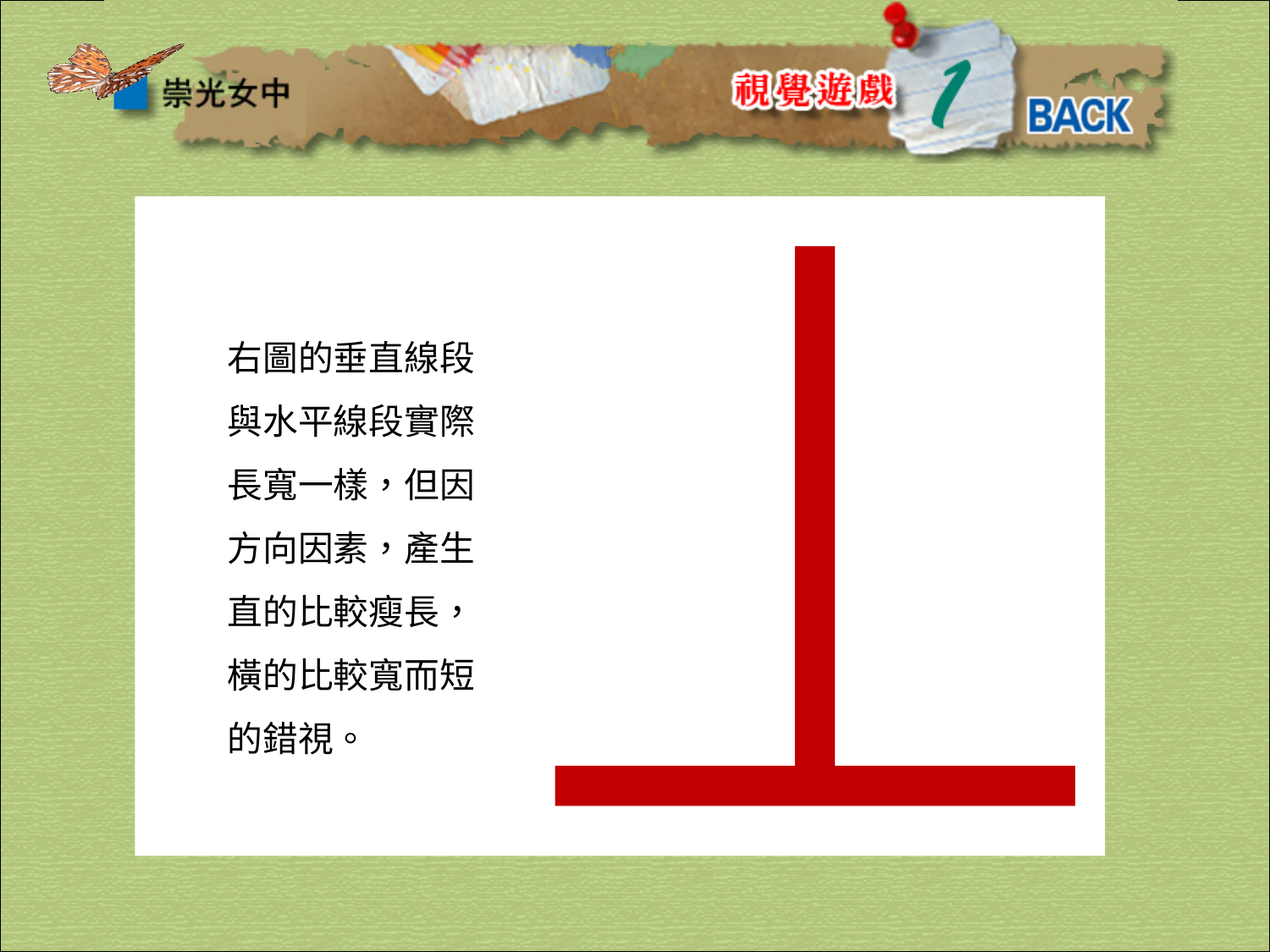

右圖的垂直線段與水平線段實際長寬一樣，但因方向因素，產生直的比較瘦長，橫的比較寬而短的錯視。